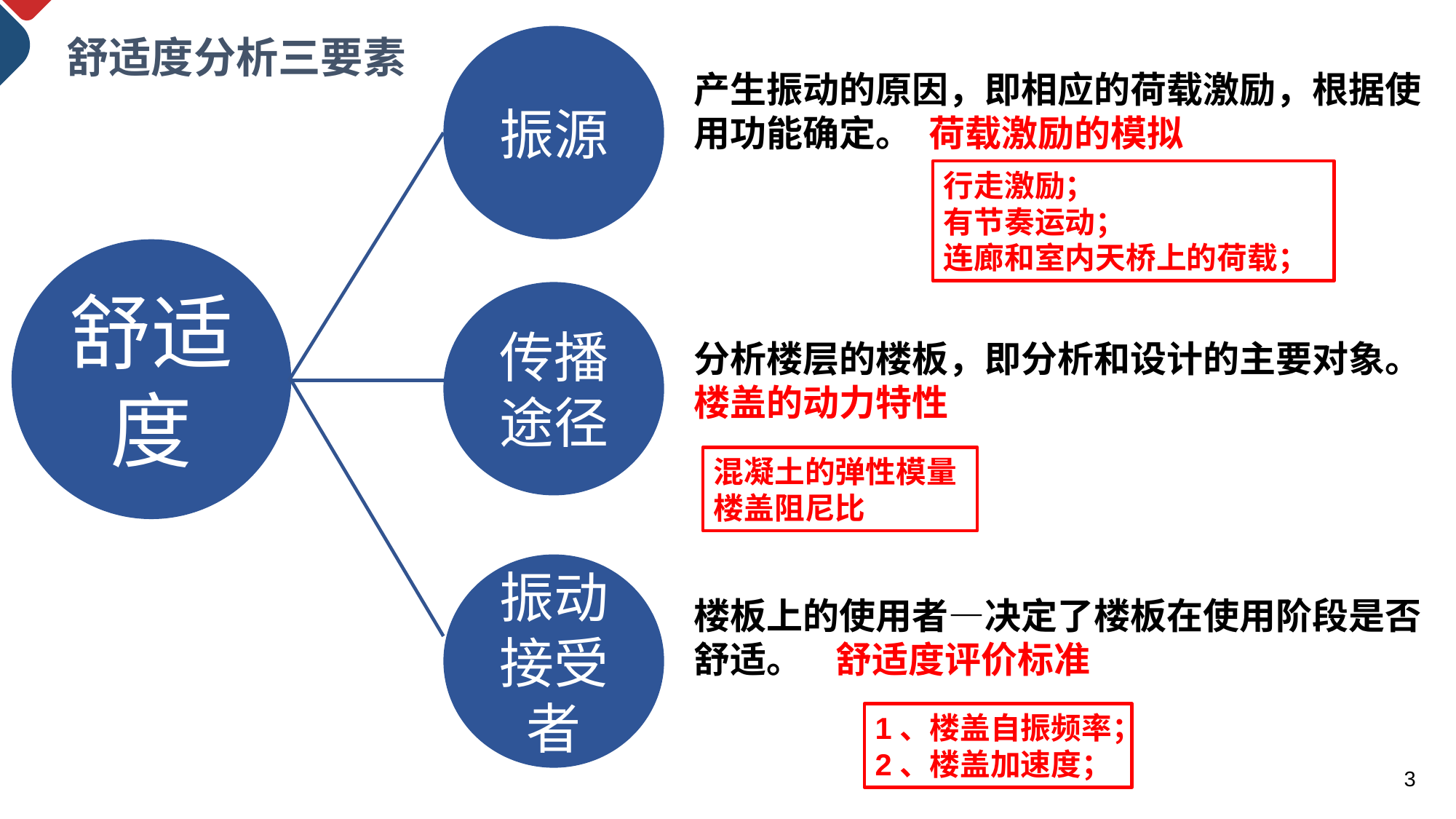

舒适度分析三要素
振源
产生振动的原因，即相应的荷载激励，根据使用功能确定。  荷载激励的模拟
行走激励；
有节奏运动；
连廊和室内天桥上的荷载；
舒适度
传播途径
分析楼层的楼板，即分析和设计的主要对象。
楼盖的动力特性
混凝土的弹性模量
楼盖阻尼比
振动接受者
楼板上的使用者—决定了楼板在使用阶段是否舒适。    舒适度评价标准
1、楼盖自振频率；
2、楼盖加速度；